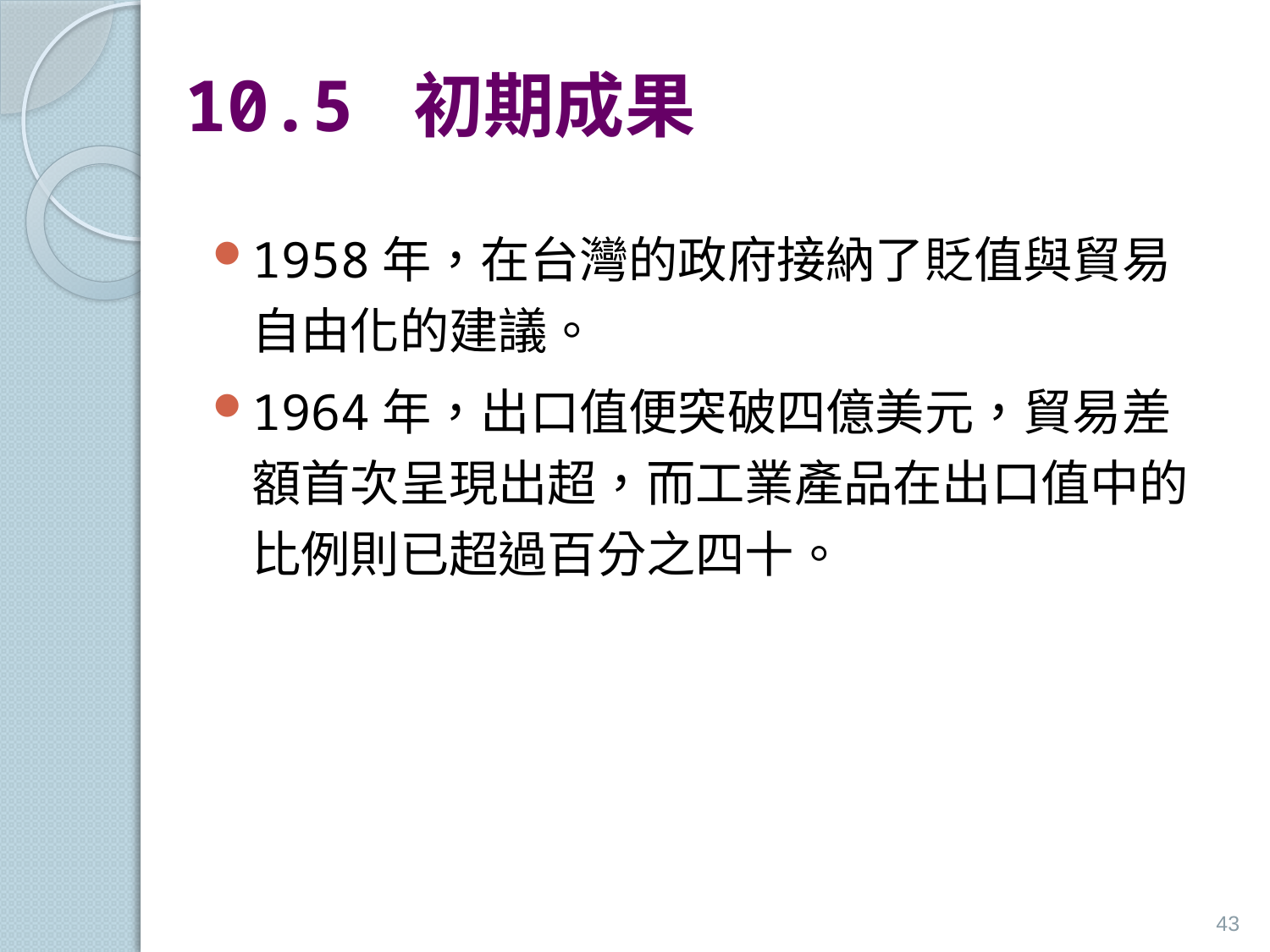

# 10.5 初期成果
1958年，在台灣的政府接納了貶值與貿易自由化的建議。
1964年，出口值便突破四億美元，貿易差額首次呈現出超，而工業產品在出口值中的比例則已超過百分之四十。
43